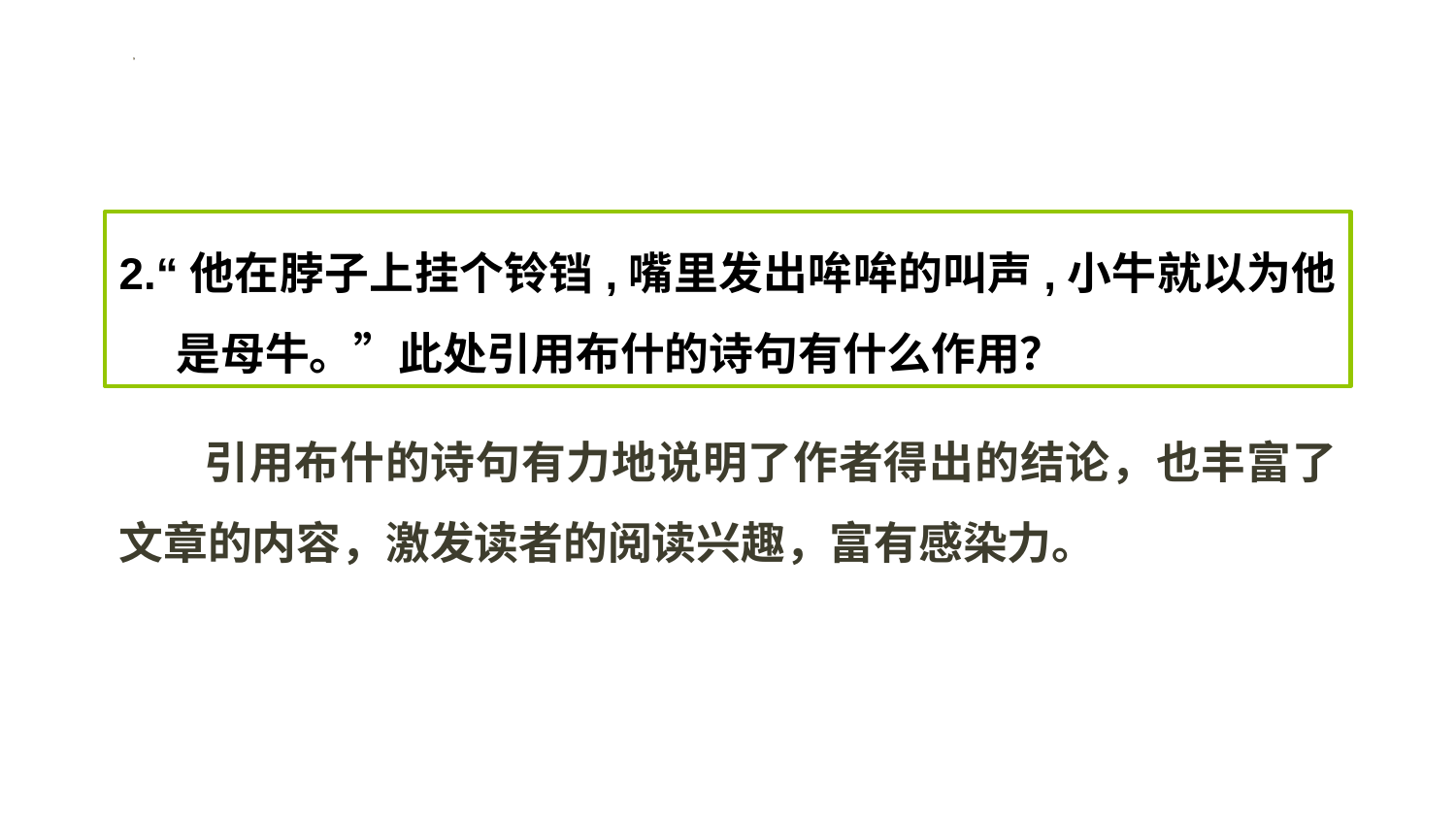

2.“他在脖子上挂个铃铛,嘴里发出哞哞的叫声,小牛就以为他是母牛。”此处引用布什的诗句有什么作用？
引用布什的诗句有力地说明了作者得出的结论，也丰富了文章的内容，激发读者的阅读兴趣，富有感染力。